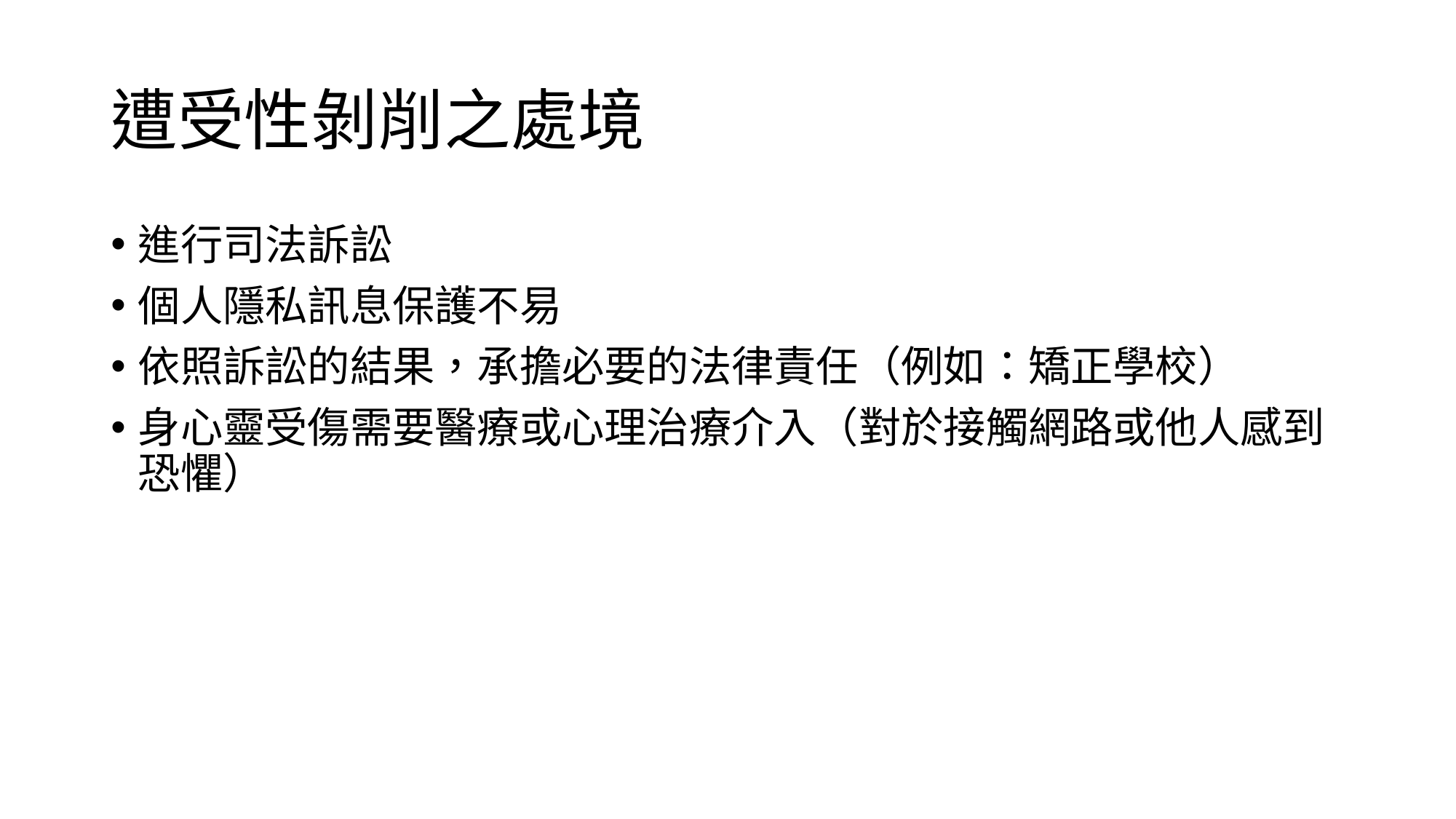

# 遭受性剝削之處境
進行司法訴訟
個人隱私訊息保護不易
依照訴訟的結果，承擔必要的法律責任（例如：矯正學校）
身心靈受傷需要醫療或心理治療介入（對於接觸網路或他人感到恐懼）